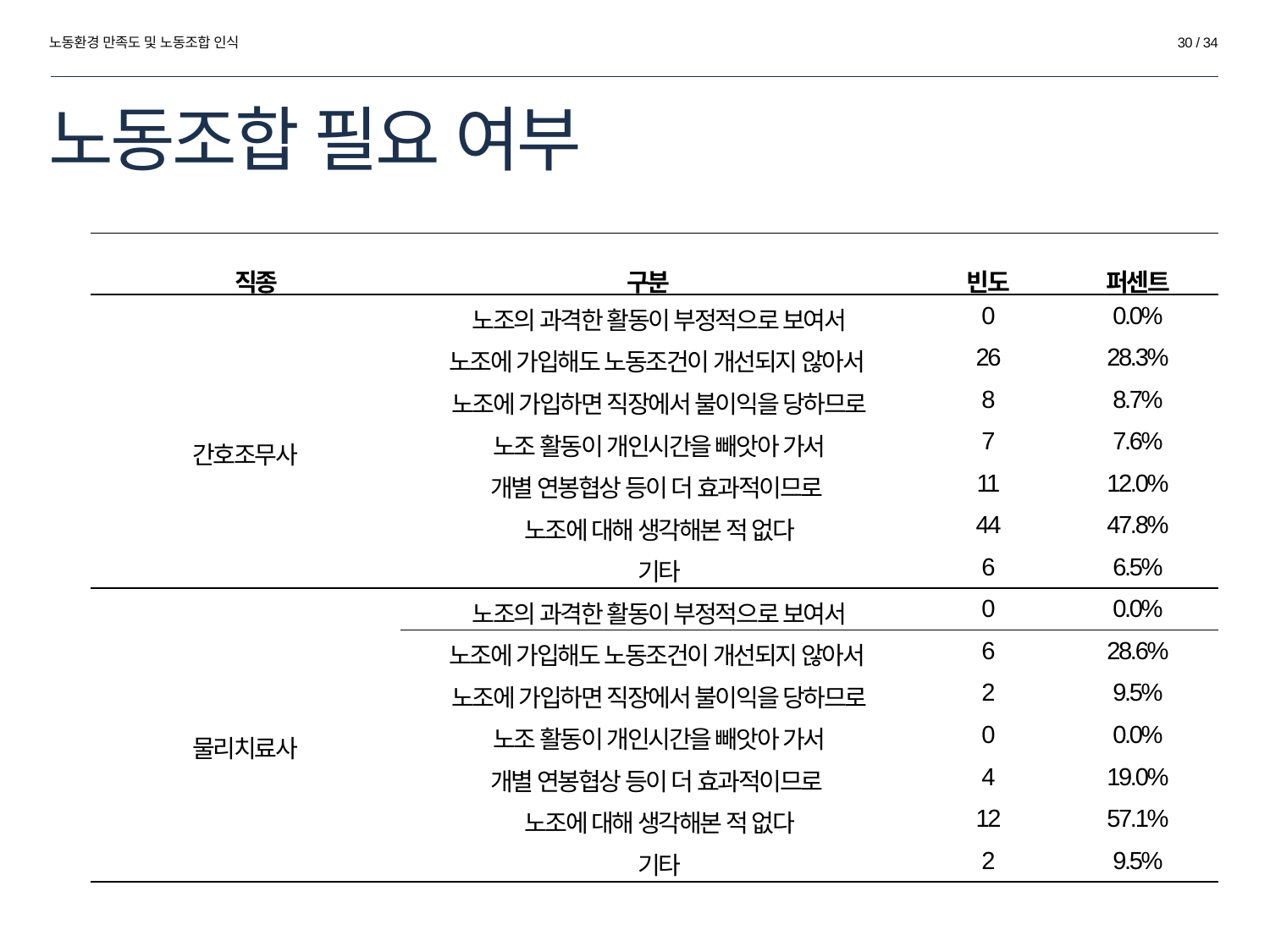

노동환경 만족도 및 노동조합 인식
30 / 34
# 노동조합 필요 여부
| 직종 | 구분 | 빈도 | 퍼센트 |
| --- | --- | --- | --- |
| 간호조무사 | 노조의 과격한 활동이 부정적으로 보여서 | 0 | 0.0% |
|  | 노조에 가입해도 노동조건이 개선되지 않아서 | 26 | 28.3% |
|  | 노조에 가입하면 직장에서 불이익을 당하므로 | 8 | 8.7% |
|  | 노조 활동이 개인시간을 빼앗아 가서 | 7 | 7.6% |
|  | 개별 연봉협상 등이 더 효과적이므로 | 11 | 12.0% |
|  | 노조에 대해 생각해본 적 없다 | 44 | 47.8% |
|  | 기타 | 6 | 6.5% |
| 물리치료사 | 노조의 과격한 활동이 부정적으로 보여서 | 0 | 0.0% |
|  | 노조에 가입해도 노동조건이 개선되지 않아서 | 6 | 28.6% |
|  | 노조에 가입하면 직장에서 불이익을 당하므로 | 2 | 9.5% |
|  | 노조 활동이 개인시간을 빼앗아 가서 | 0 | 0.0% |
|  | 개별 연봉협상 등이 더 효과적이므로 | 4 | 19.0% |
|  | 노조에 대해 생각해본 적 없다 | 12 | 57.1% |
|  | 기타 | 2 | 9.5% |